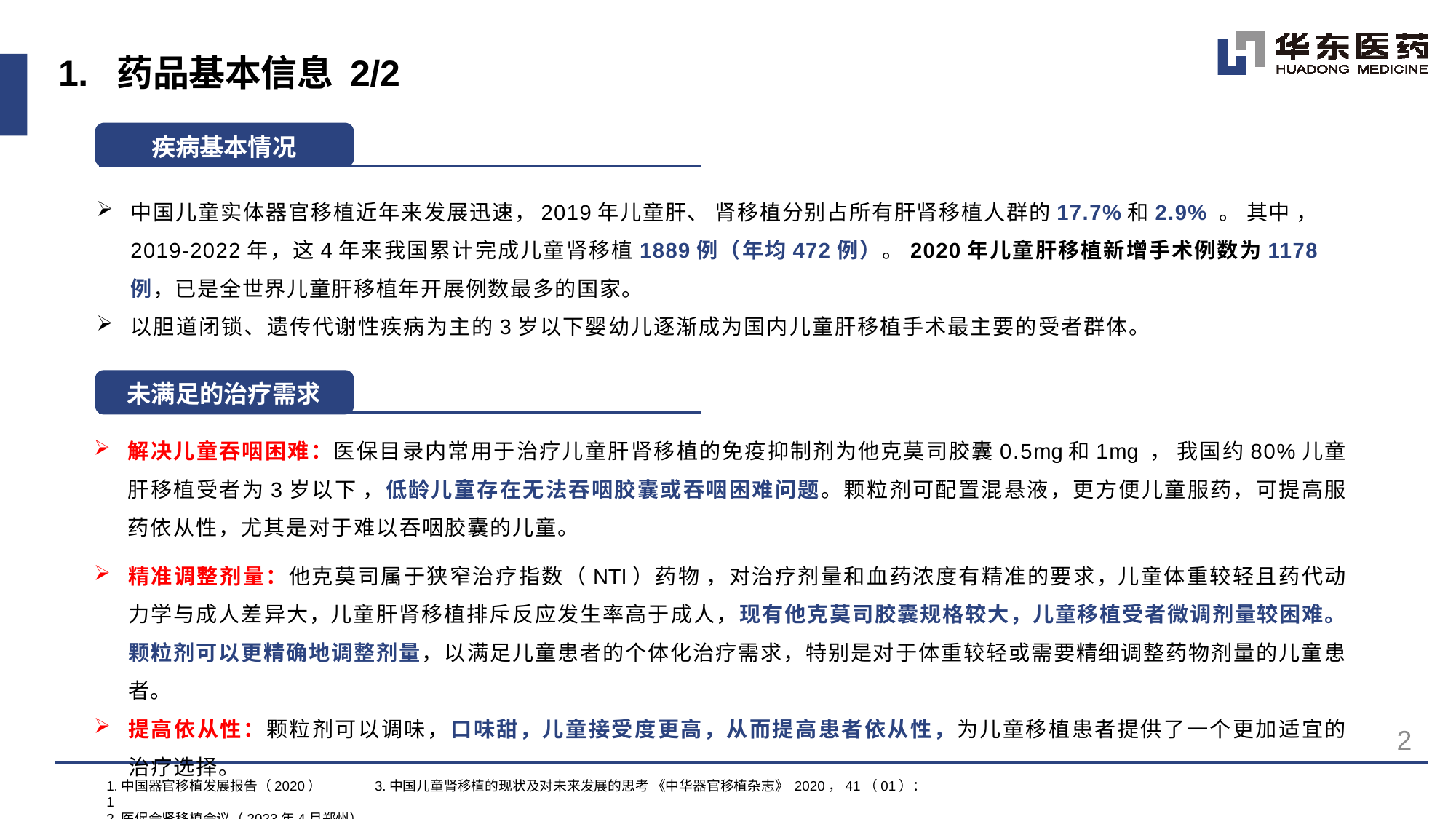

1.  药品基本信息 2/2

疾病基本情况

中国儿童实体器官移植近年来发展迅速，2019年儿童肝、 肾移植分别占所有肝肾移植人群的17.7%和2.9% 。 其中 ，2019-2022年，这4年来我国累计完成儿童肾移植1889例（年均472例）。2020年儿童肝移植新增手术例数为1178例，已是全世界儿童肝移植年开展例数最多的国家。
以胆道闭锁、遗传代谢性疾病为主的3岁以下婴幼儿逐渐成为国内儿童肝移植手术最主要的受者群体。

未满足的治疗需求

解决儿童吞咽困难：医保目录内常用于治疗儿童肝肾移植的免疫抑制剂为他克莫司胶囊0.5mg和1mg ， 我国约80%儿童肝移植受者为3岁以下 ，低龄儿童存在无法吞咽胶囊或吞咽困难问题。颗粒剂可配置混悬液，更方便儿童服药，可提高服药依从性，尤其是对于难以吞咽胶囊的儿童。
精准调整剂量：他克莫司属于狭窄治疗指数（NTI）药物 ，对治疗剂量和血药浓度有精准的要求，儿童体重较轻且药代动力学与成人差异大，儿童肝肾移植排斥反应发生率高于成人，现有他克莫司胶囊规格较大，儿童移植受者微调剂量较困难。颗粒剂可以更精确地调整剂量，以满足儿童患者的个体化治疗需求，特别是对于体重较轻或需要精细调整药物剂量的儿童患者。
提高依从性：颗粒剂可以调味，口味甜，儿童接受度更高，从而提高患者依从性，为儿童移植患者提供了一个更加适宜的治疗选择。
2
1.中国器官移植发展报告（2020）                3.中国儿童肾移植的现状及对未来发展的思考 《中华器官移植杂志》 2020，41（01）：1
2.医促会肾移植会议（2023年4月郑州）